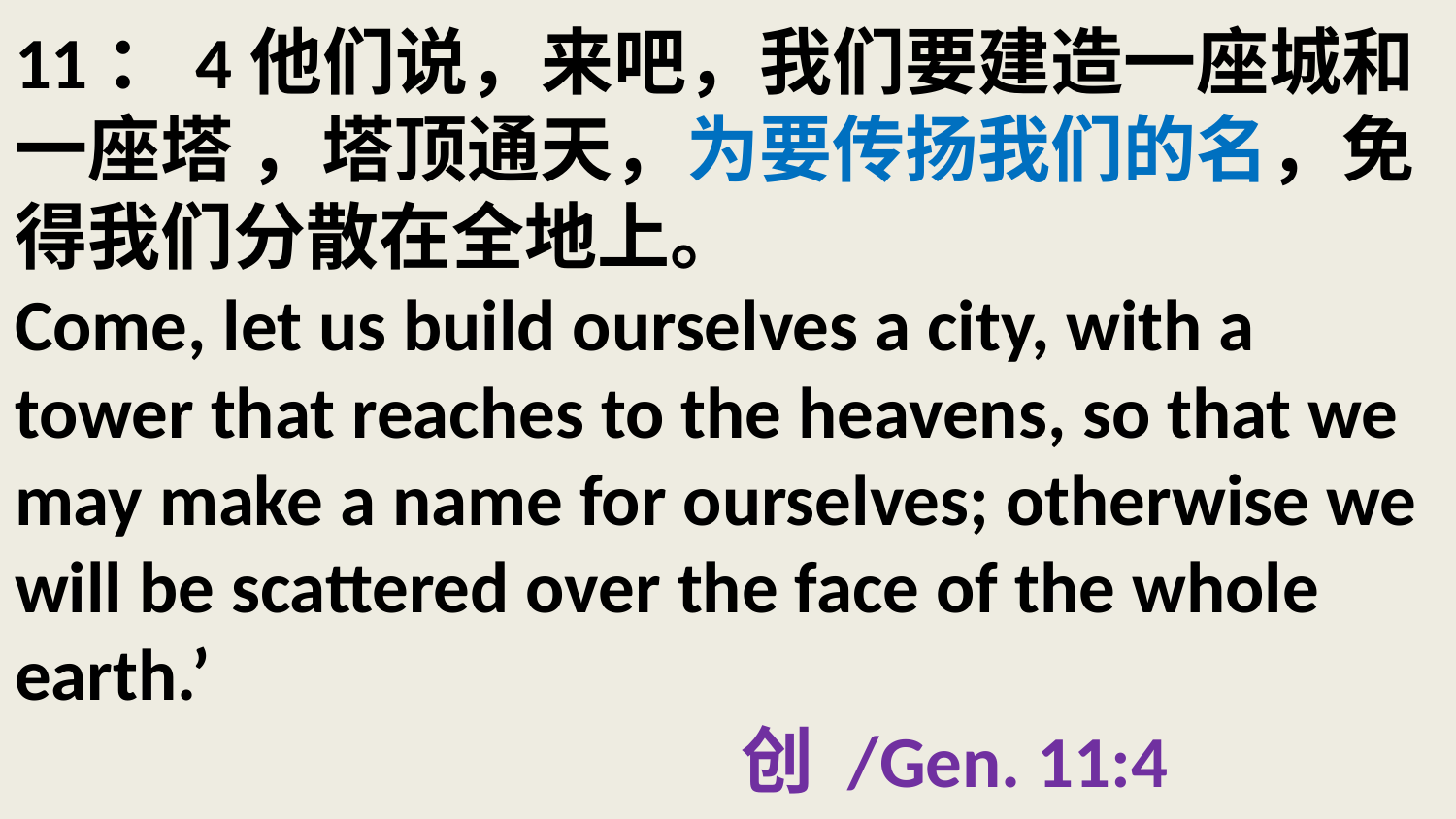

# 11：4他们说，来吧，我们要建造一座城和一座塔 ，塔顶通天，为要传扬我们的名，免得我们分散在全地上。 Come, let us build ourselves a city, with a tower that reaches to the heavens, so that we may make a name for ourselves; otherwise we will be scattered over the face of the whole earth.’ 创 /Gen. 11:4